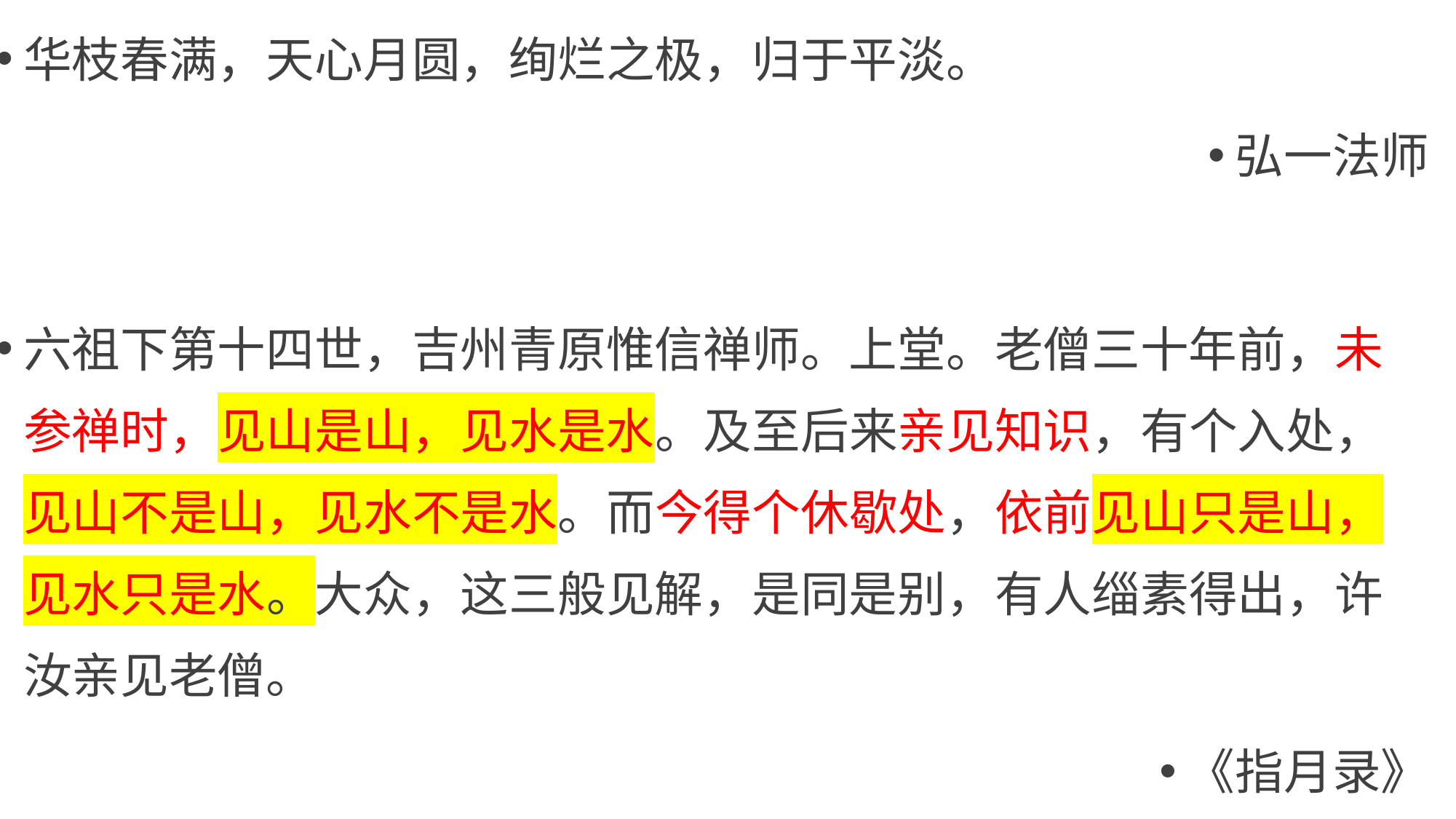

华枝春满，天心月圆，绚烂之极，归于平淡。
弘一法师

六祖下第十四世，吉州青原惟信禅师。上堂。老僧三十年前，未参禅时，见山是山，见水是水。及至后来亲见知识，有个入处，见山不是山，见水不是水。而今得个休歇处，依前见山只是山，见水只是水。大众，这三般见解，是同是别，有人缁素得出，许汝亲见老僧。
《指月录》